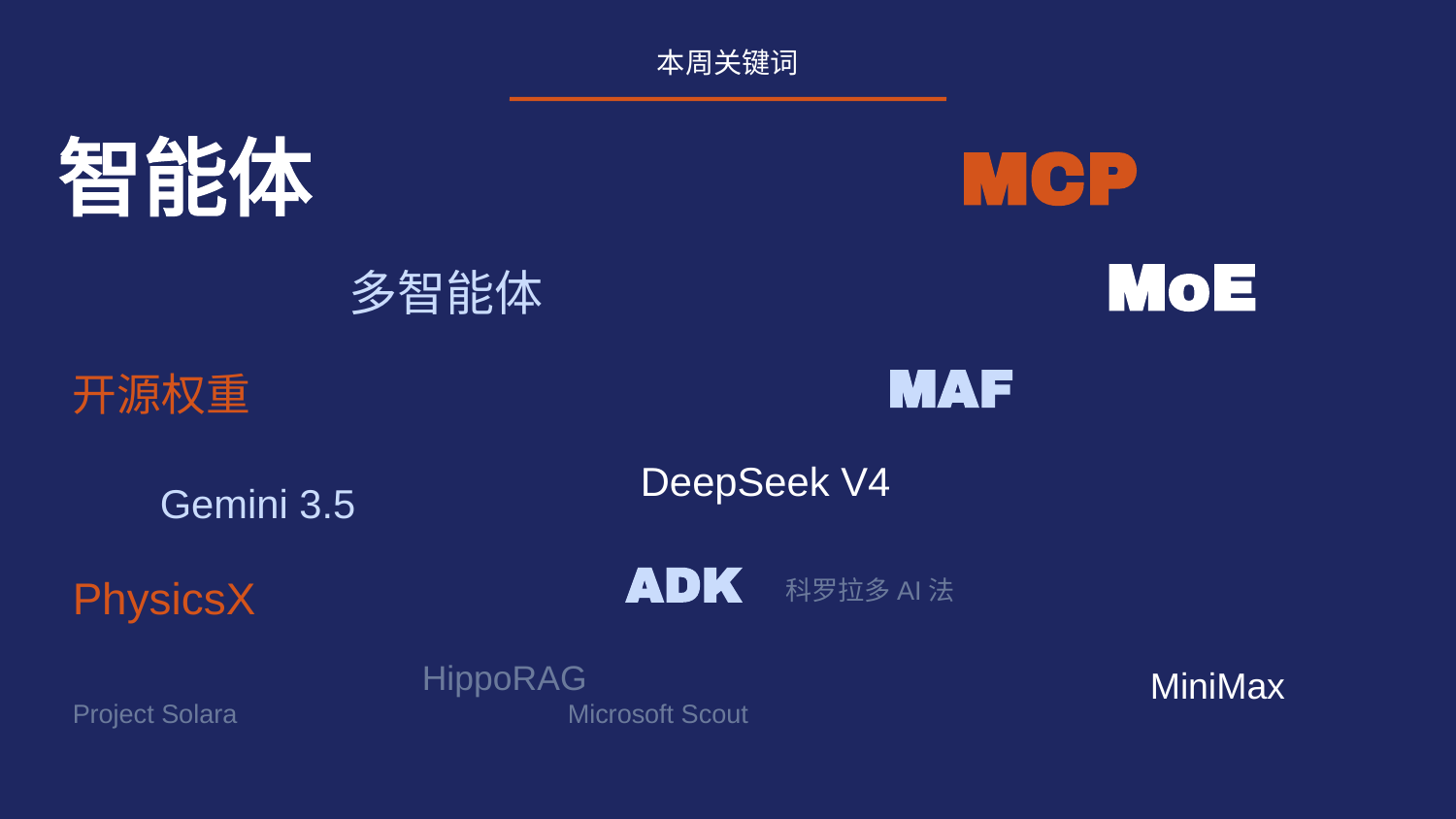

本周关键词

智能体
MCP
MoE
多智能体
MAF
开源权重
DeepSeek V4
Gemini 3.5
ADK
科罗拉多AI法
PhysicsX
HippoRAG
MiniMax
Project Solara
Microsoft Scout